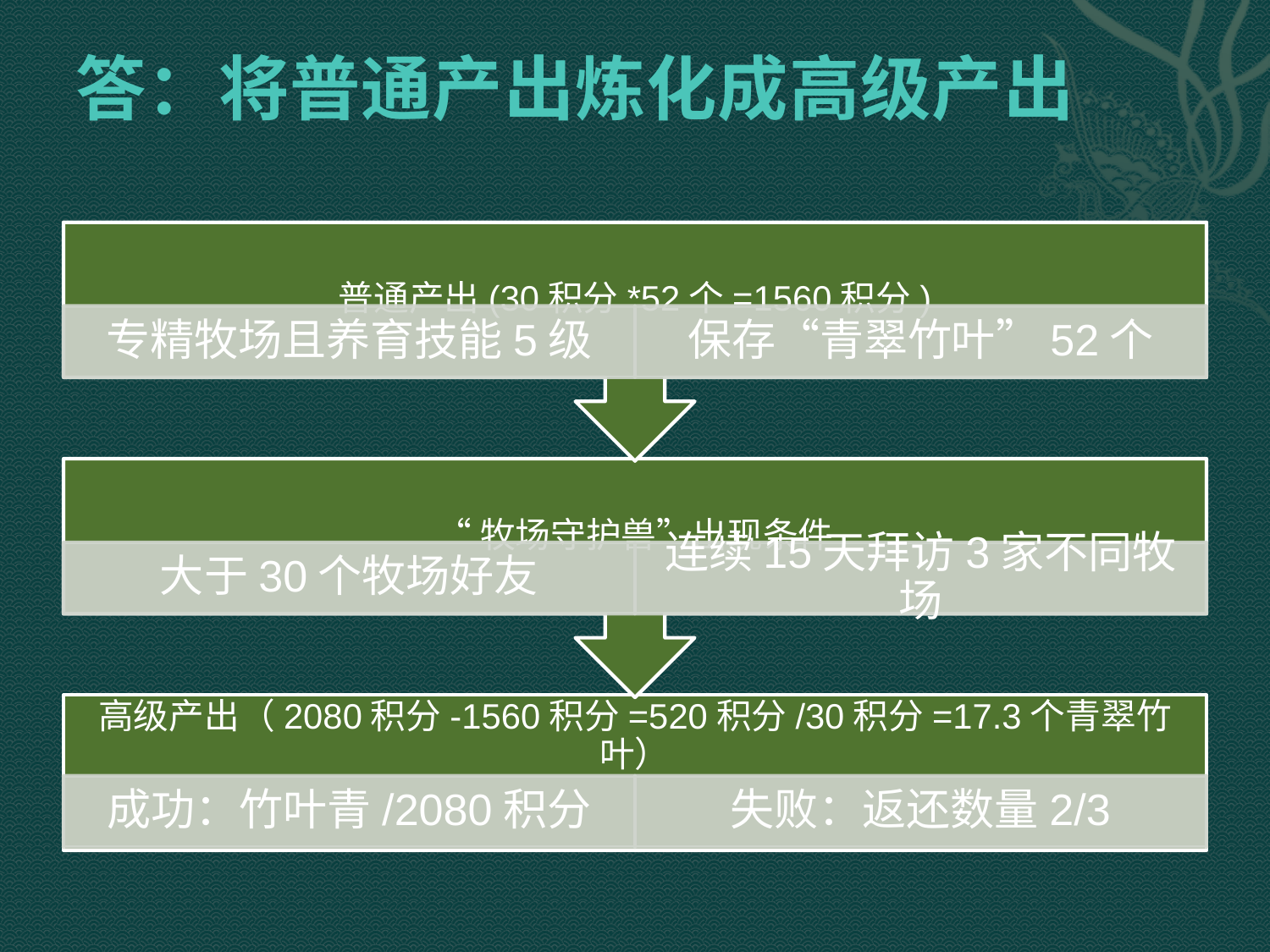

# 答：将普通产出炼化成高级产出
高级产出（2080积分-1560积分=520积分/30积分=17.3个青翠竹叶）
成功：竹叶青/2080积分
失败：返还数量2/3
“牧场守护兽”出现条件
大于30个牧场好友
连续15天拜访3家不同牧场
普通产出(30积分*52个=1560积分)
专精牧场且养育技能5级
保存“青翠竹叶”52个